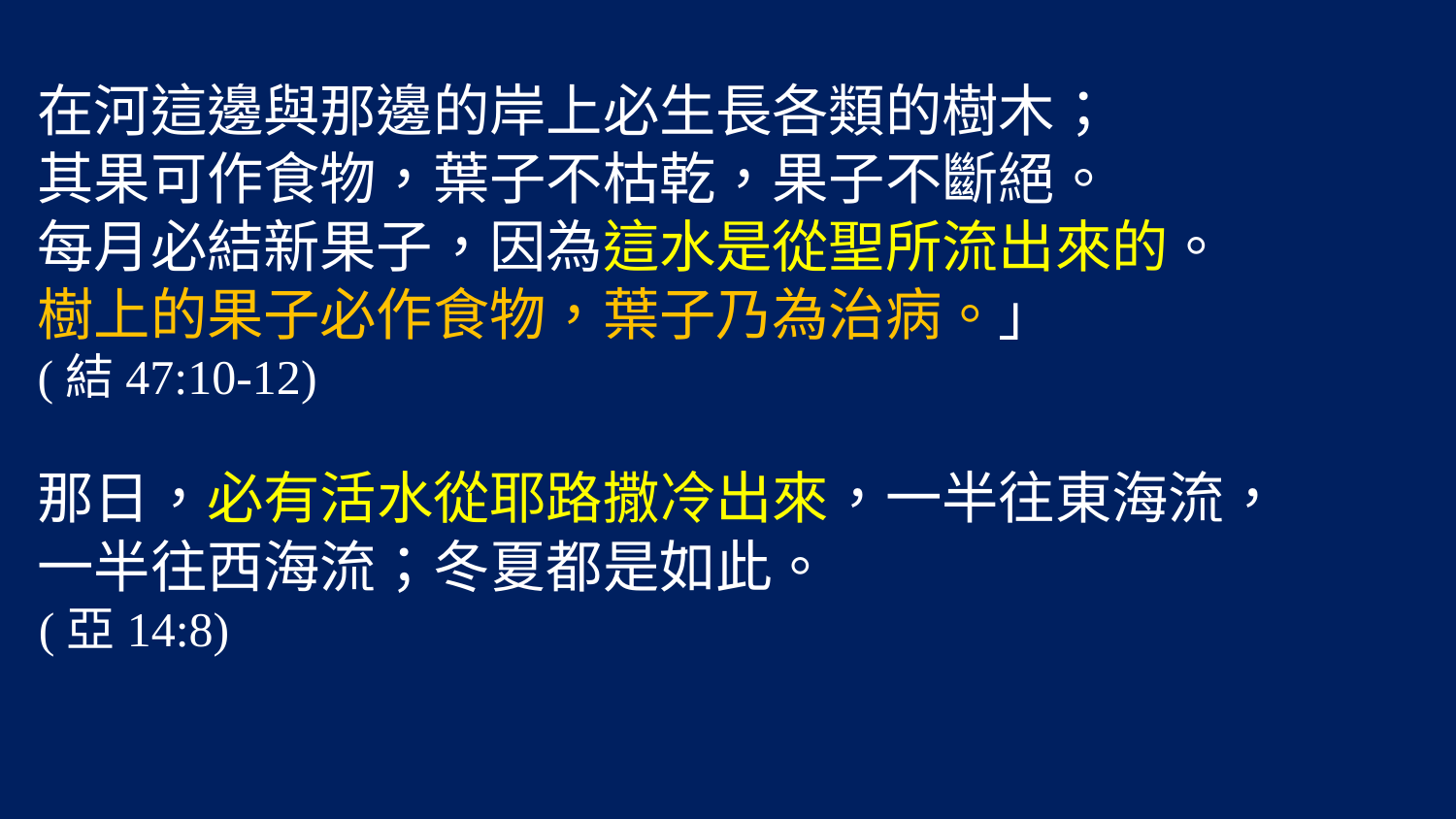

在河這邊與那邊的岸上必生長各類的樹木；
其果可作食物，葉子不枯乾，果子不斷絕。
每月必結新果子，因為這水是從聖所流出來的。
樹上的果子必作食物，葉子乃為治病。」
(結47:10-12)

那日，必有活水從耶路撒冷出來，一半往東海流，
一半往西海流；冬夏都是如此。
  (亞14:8)